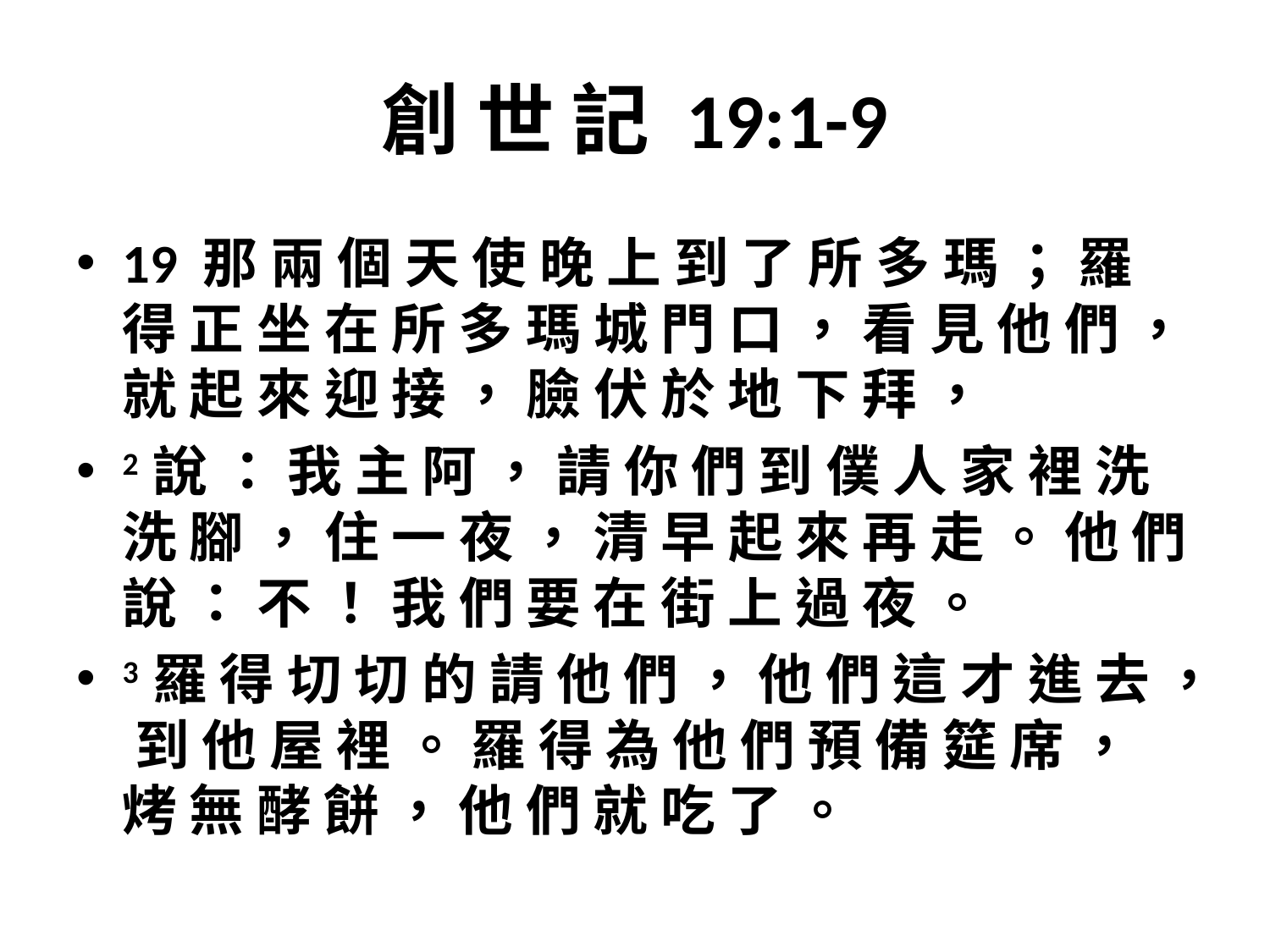

# 創 世 記 19:1-9
19 那 兩 個 天 使 晚 上 到 了 所 多 瑪 ； 羅 得 正 坐 在 所 多 瑪 城 門 口 ， 看 見 他 們 ， 就 起 來 迎 接 ， 臉 伏 於 地 下 拜 ，
2 說 ： 我 主 阿 ， 請 你 們 到 僕 人 家 裡 洗 洗 腳 ， 住 一 夜 ， 清 早 起 來 再 走 。 他 們 說 ： 不 ！ 我 們 要 在 街 上 過 夜 。
3 羅 得 切 切 的 請 他 們 ， 他 們 這 才 進 去 ， 到 他 屋 裡 。 羅 得 為 他 們 預 備 筵 席 ， 烤 無 酵 餅 ， 他 們 就 吃 了 。